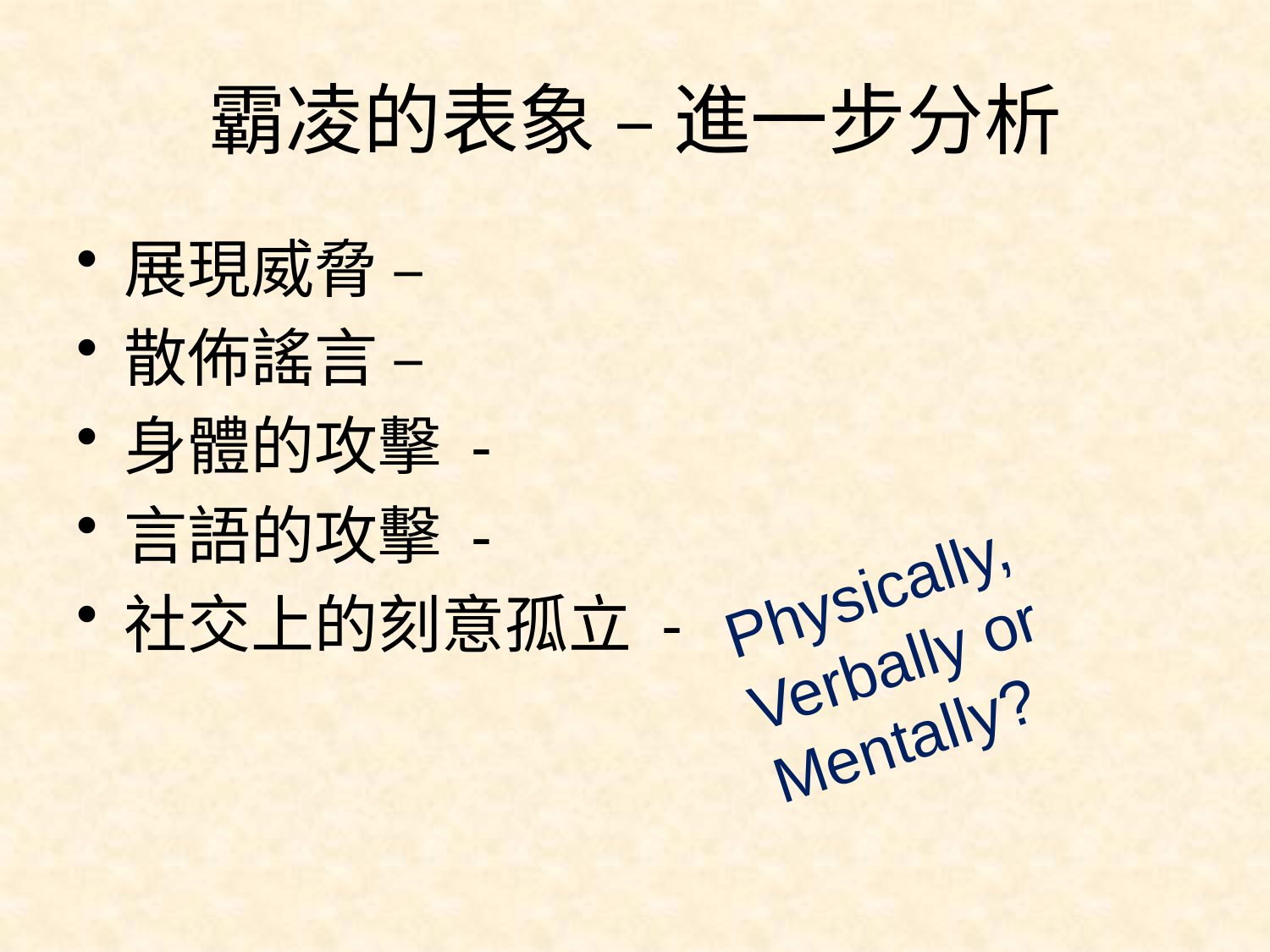

# 霸凌的表象 – 進一步分析
展現威脅 –
散佈謠言 –
身體的攻擊 -
言語的攻擊 -
社交上的刻意孤立 -
Physically, Verbally or Mentally?